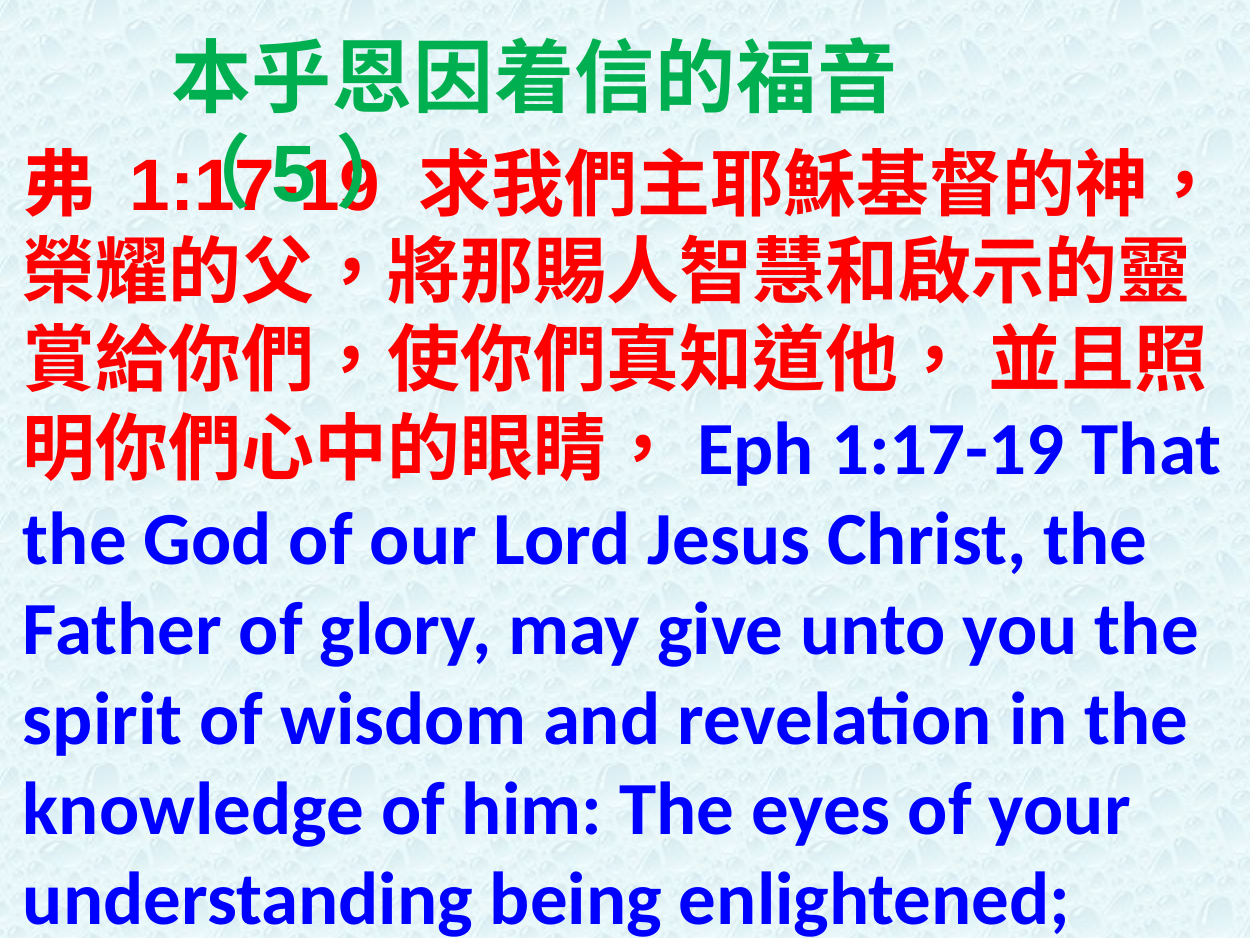

本乎恩因着信的福音（5）
弗 1:17-19 求我們主耶穌基督的神，榮耀的父，將那賜人智慧和啟示的靈賞給你們，使你們真知道他， 並且照明你們心中的眼睛，Eph 1:17-19 That the God of our Lord Jesus Christ, the Father of glory, may give unto you the spirit of wisdom and revelation in the knowledge of him: The eyes of your understanding being enlightened;